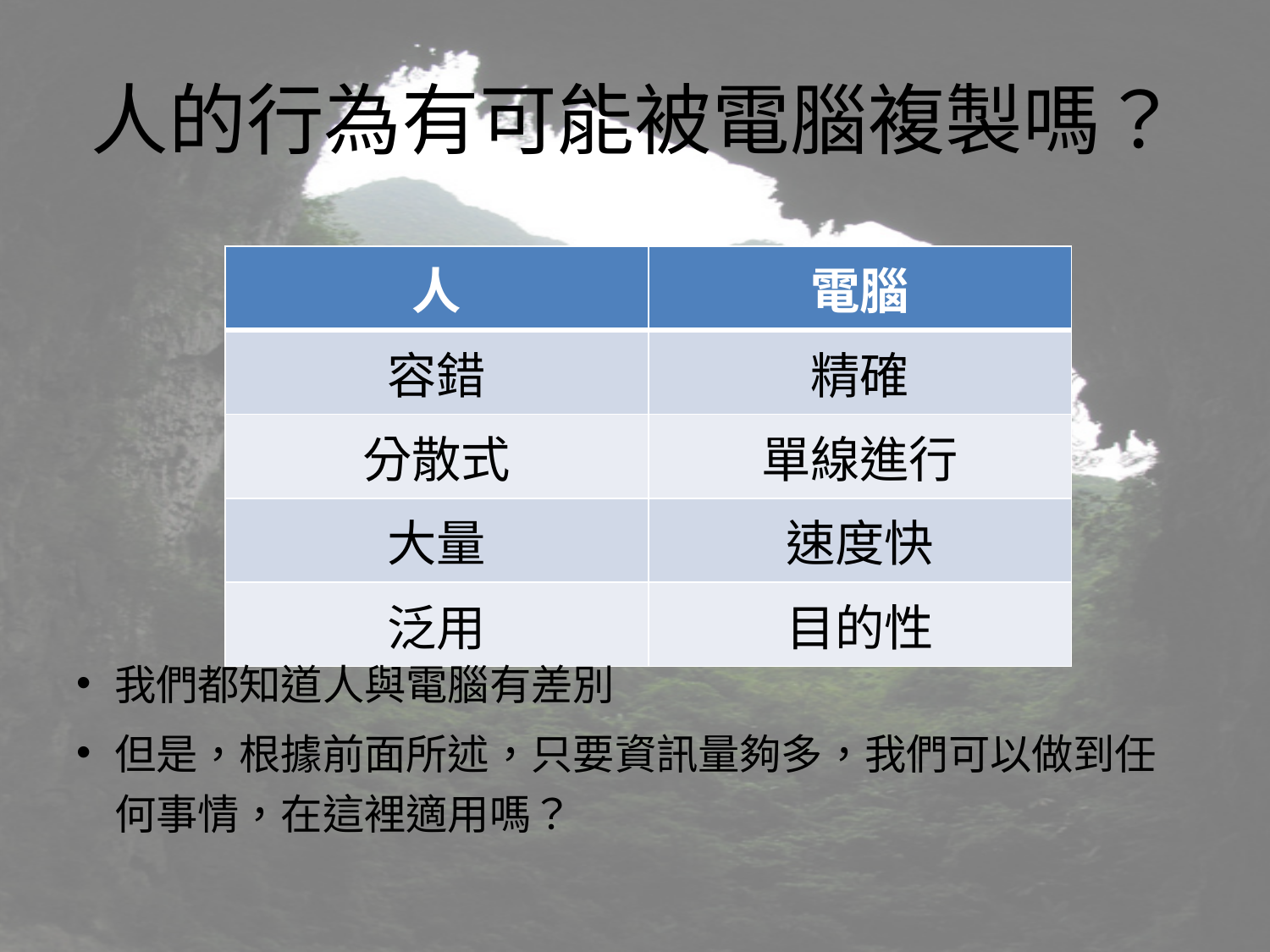

# 人的行為有可能被電腦複製嗎？
| 人 | 電腦 |
| --- | --- |
| 容錯 | 精確 |
| 分散式 | 單線進行 |
| 大量 | 速度快 |
| 泛用 | 目的性 |
我們都知道人與電腦有差別
但是，根據前面所述，只要資訊量夠多，我們可以做到任何事情，在這裡適用嗎？